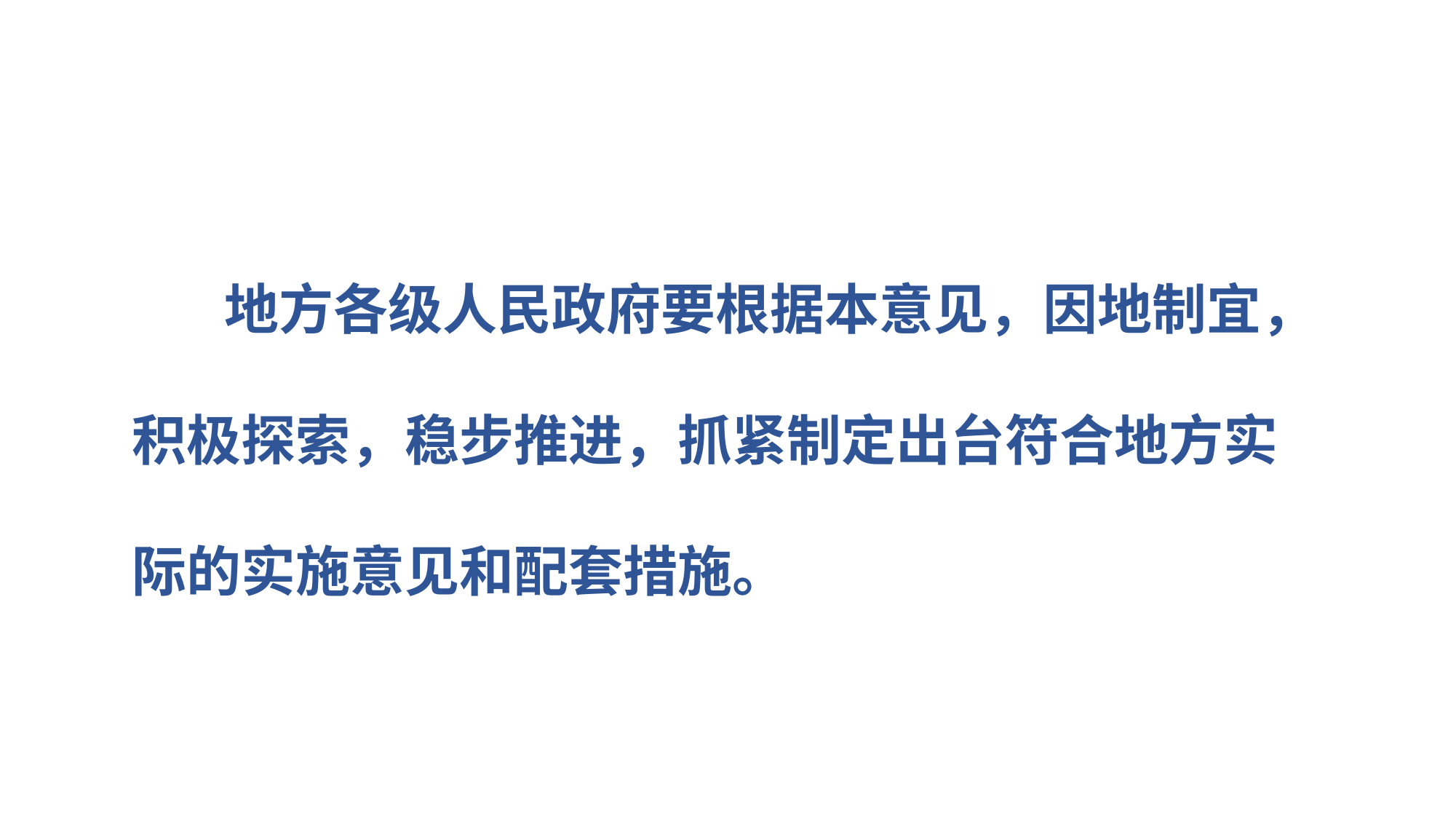

地方各级人民政府要根据本意见，因地制宜，积极探索，稳步推进，抓紧制定出台符合地方实际的实施意见和配套措施。